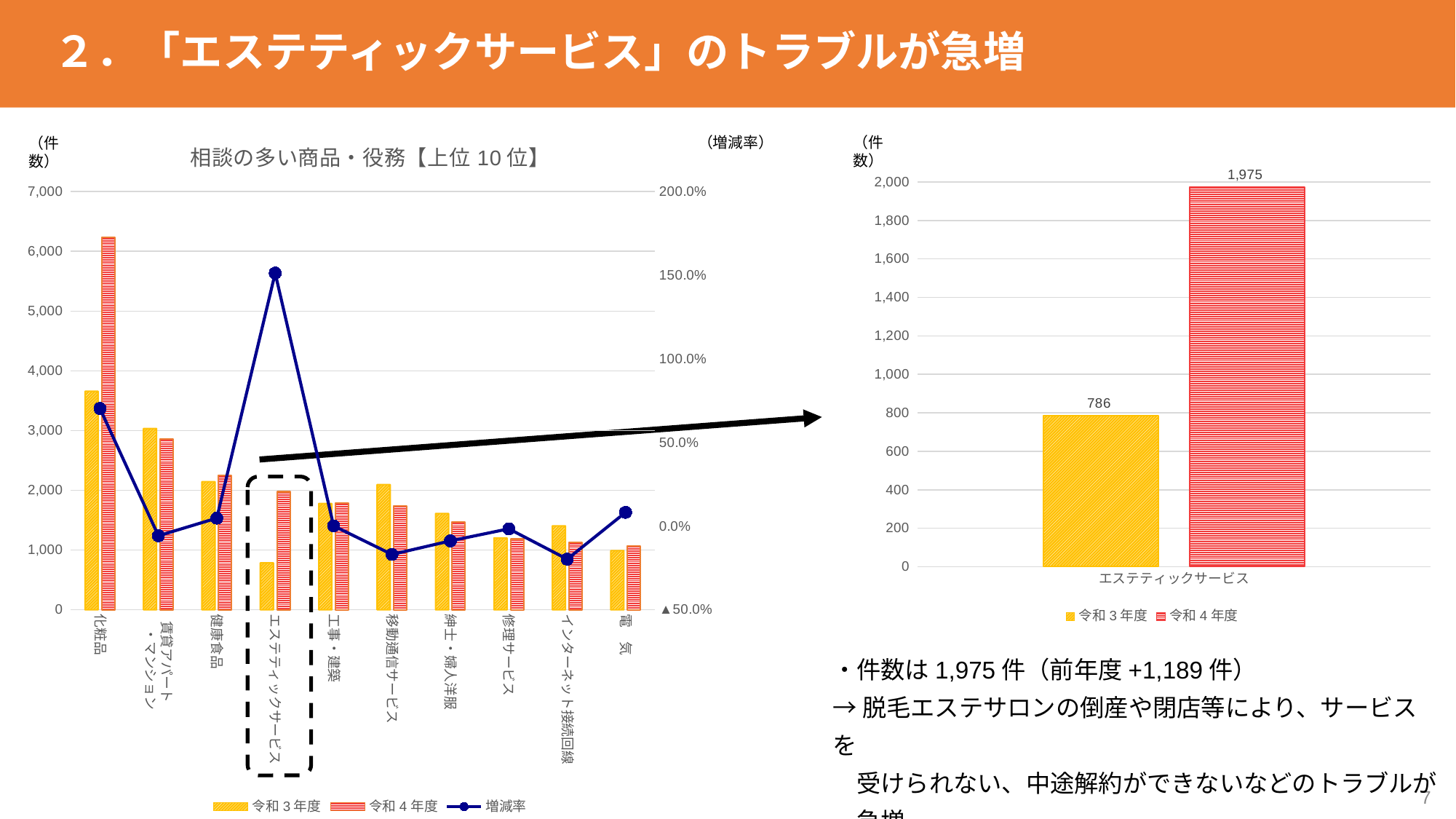

２．「エステティックサービス」のトラブルが急増

### Chart: 相談の多い商品・役務【上位10位】

| Category | 令和3年度 | 令和4年度 | 増減率 |
|---|---|---|---|
| 化粧品 | 3657.0 | 6231.0 | 0.7038556193601313 |
| 賃貸アパート
　・マンション | 3034.0 | 2860.0 | -0.05735003295978902 |
| 健康食品 | 2144.0 | 2247.0 | 0.04804104477611948 |
| エステティックサービス | 786.0 | 1975.0 | 1.5127226463104324 |
| 工事・建築 | 1779.0 | 1782.0 | 0.001686340640809414 |
| 移動通信サービス | 2096.0 | 1742.0 | -0.16889312977099236 |
| 紳士・婦人洋服 | 1612.0 | 1470.0 | -0.0880893300248139 |
| 修理サービス | 1203.0 | 1184.0 | -0.015793848711554426 |
| インターネット接続回線 | 1405.0 | 1128.0 | -0.19715302491103204 |
| 電　気 | 990.0 | 1072.0 | 0.08282828282828292 |
（増減率）
（件数）
（件数）

### Chart

| Category | 令和3年度 | 令和4年度 |
|---|---|---|
| エステティックサービス | 786.0 | 1975.0 |
・件数は1,975件（前年度+1,189件）
→脱毛エステサロンの倒産や閉店等により、サービスを
　受けられない、中途解約ができないなどのトラブルが
　急増
7